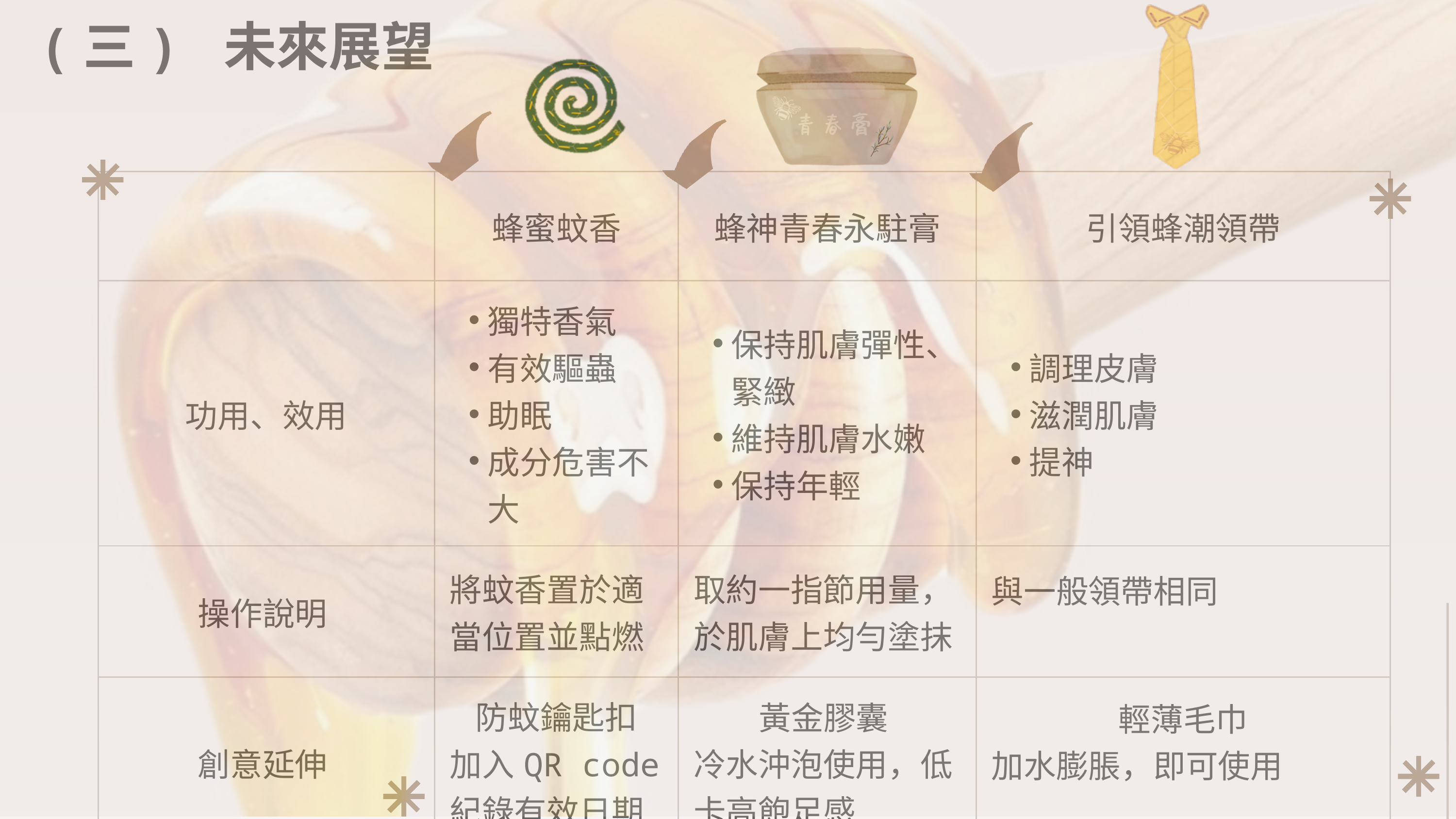

(三) 未來展望

|  | 蜂蜜蚊香 | 蜂神青春永駐膏 | 引領蜂潮領帶 |
| --- | --- | --- | --- |
| 功用、效用 | 獨特香氣 有效驅蟲 助眠 成分危害不大 | 保持肌膚彈性、緊緻 維持肌膚水嫩 保持年輕 | 調理皮膚 滋潤肌膚 提神 |
| 操作說明 | 將蚊香置於適當位置並點燃 | 取約一指節用量，於肌膚上均勻塗抹 | 與一般領帶相同 |
| 創意延伸 | 防蚊鑰匙扣 加入QR code 紀錄有效日期 | 黃金膠囊 冷水沖泡使用，低卡高飽足感 | 輕薄毛巾 加水膨脹，即可使用 |